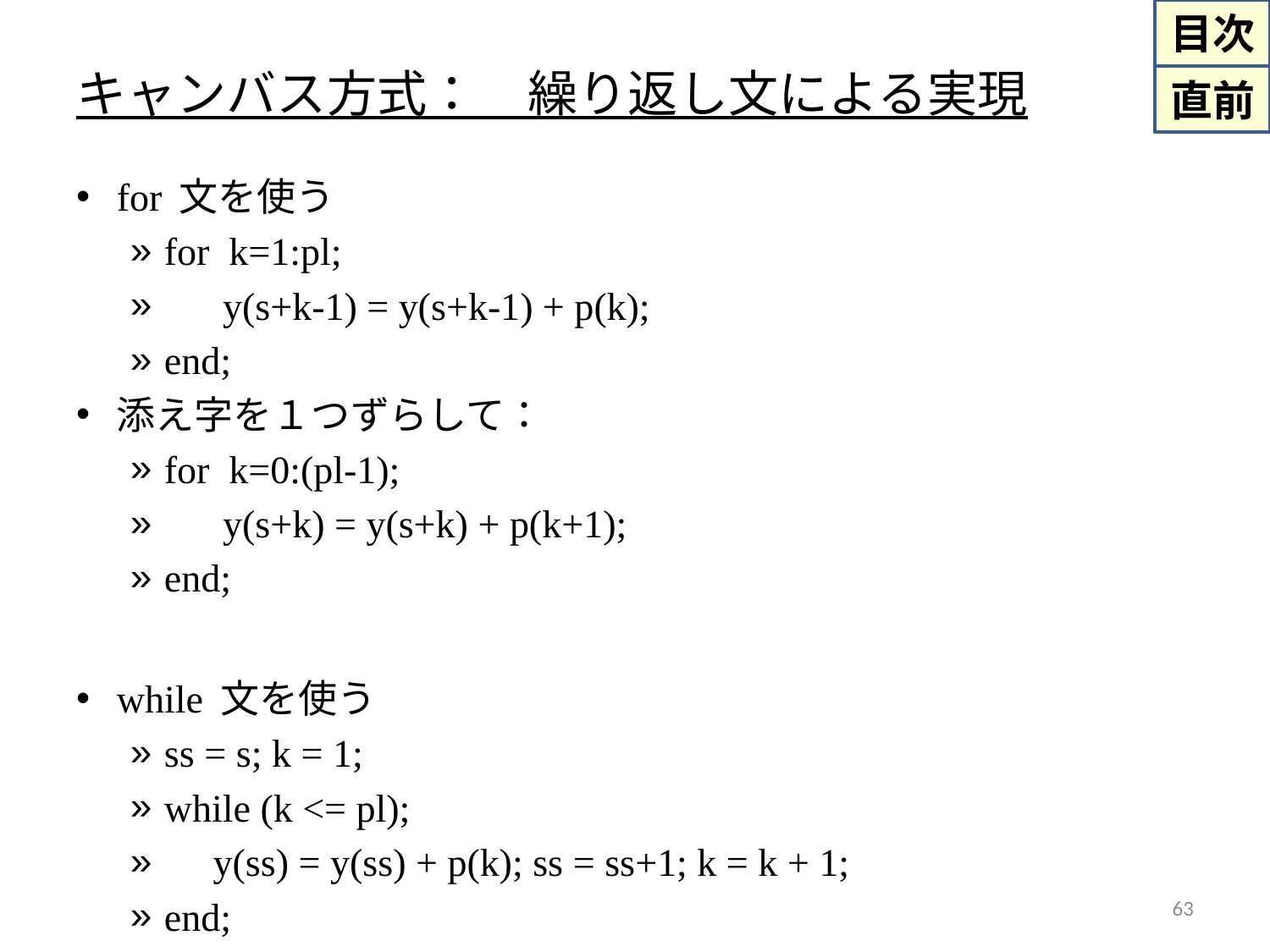

# キャンバス方式：　繰り返し文による実現
for 文を使う
for  k=1:pl;
      y(s+k-1) = y(s+k-1) + p(k);
end;
添え字を１つずらして：
for  k=0:(pl-1);
      y(s+k) = y(s+k) + p(k+1);
end;

while 文を使う
ss = s; k = 1;
while (k <= pl);
     y(ss) = y(ss) + p(k); ss = ss+1; k = k + 1;
end;
63